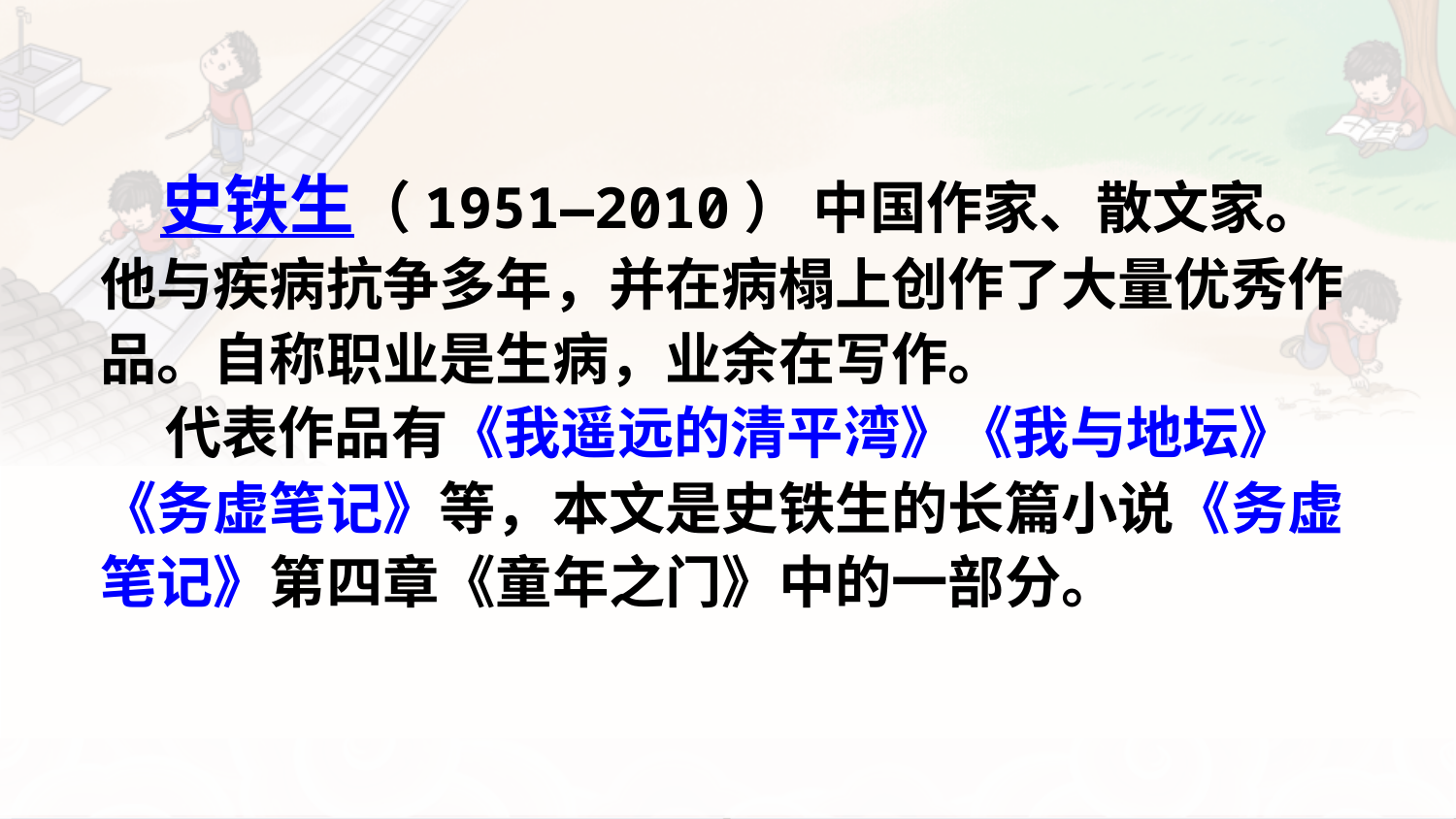

史铁生（1951—2010） 中国作家、散文家。他与疾病抗争多年，并在病榻上创作了大量优秀作品。自称职业是生病，业余在写作。
    代表作品有《我遥远的清平湾》《我与地坛》《务虚笔记》等，本文是史铁生的长篇小说《务虚笔记》第四章《童年之门》中的一部分。